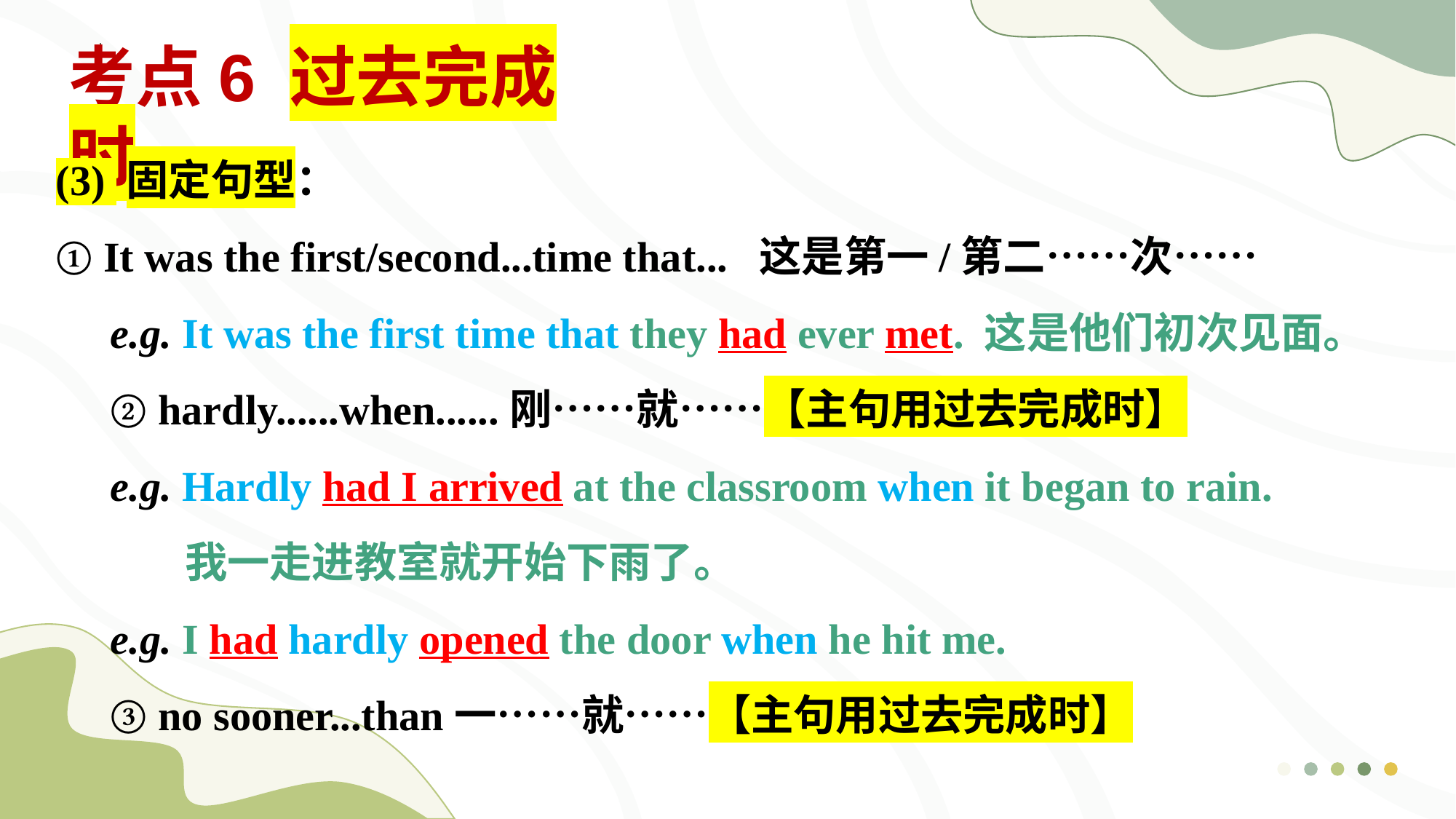

考点6 过去完成时

(3) 固定句型：
① It was the first/second...time that...  这是第一/第二……次……
e.g. It was the first time that they had ever met. 这是他们初次见面。
② hardly......when......刚……就……【主句用过去完成时】
e.g. Hardly had I arrived at the classroom when it began to rain.
 我一走进教室就开始下雨了。
e.g. I had hardly opened the door when he hit me.
③ no sooner...than一……就……【主句用过去完成时】